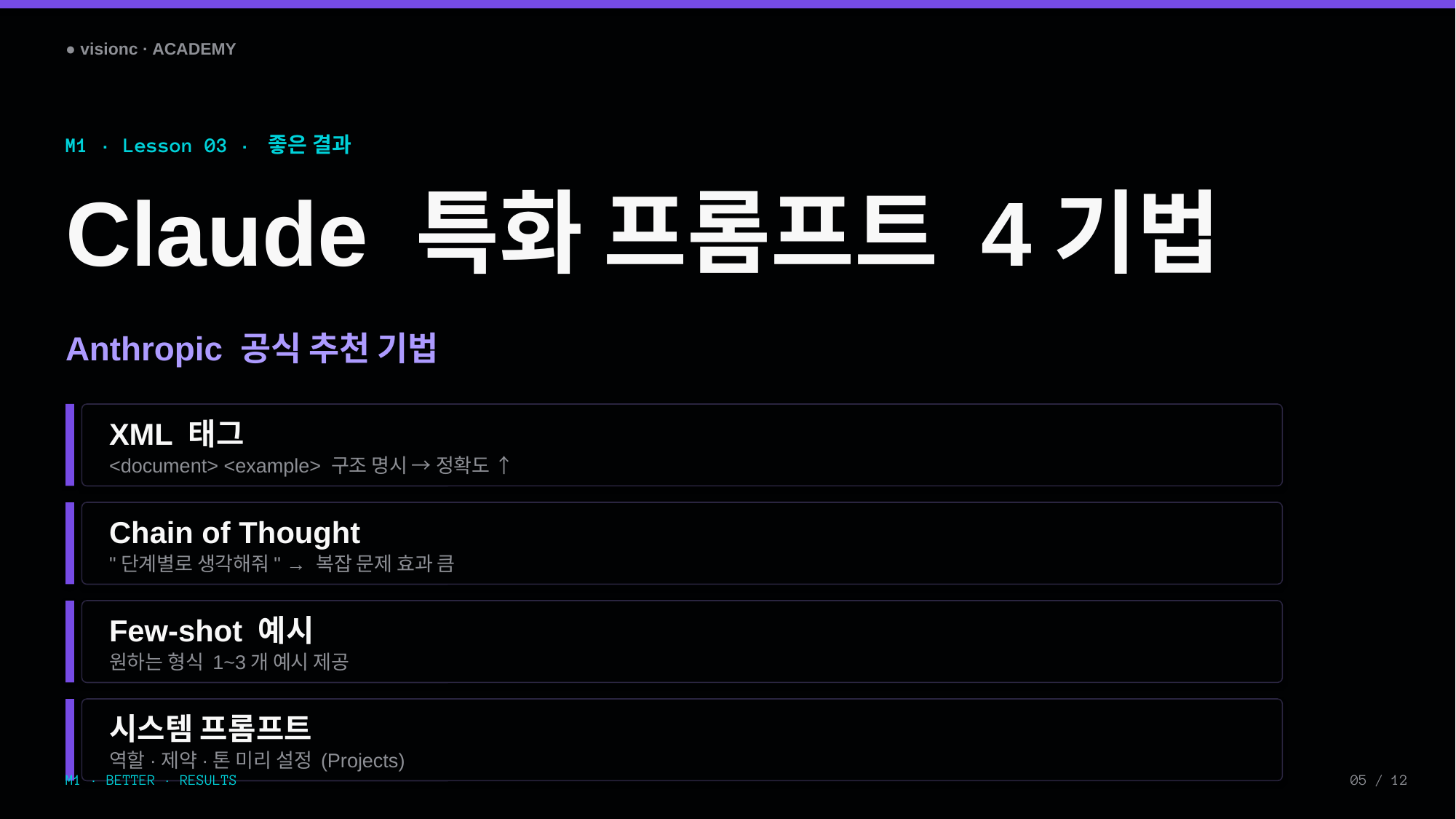

● visionc · ACADEMY
M1 · Lesson 03 · 좋은 결과
Claude 특화 프롬프트 4기법
Anthropic 공식 추천 기법

XML 태그
<document> <example> 구조 명시 → 정확도 ↑

Chain of Thought
"단계별로 생각해줘" → 복잡 문제 효과 큼

Few-shot 예시
원하는 형식 1~3개 예시 제공

시스템 프롬프트
역할·제약·톤 미리 설정 (Projects)
M1 · BETTER · RESULTS
05 / 12